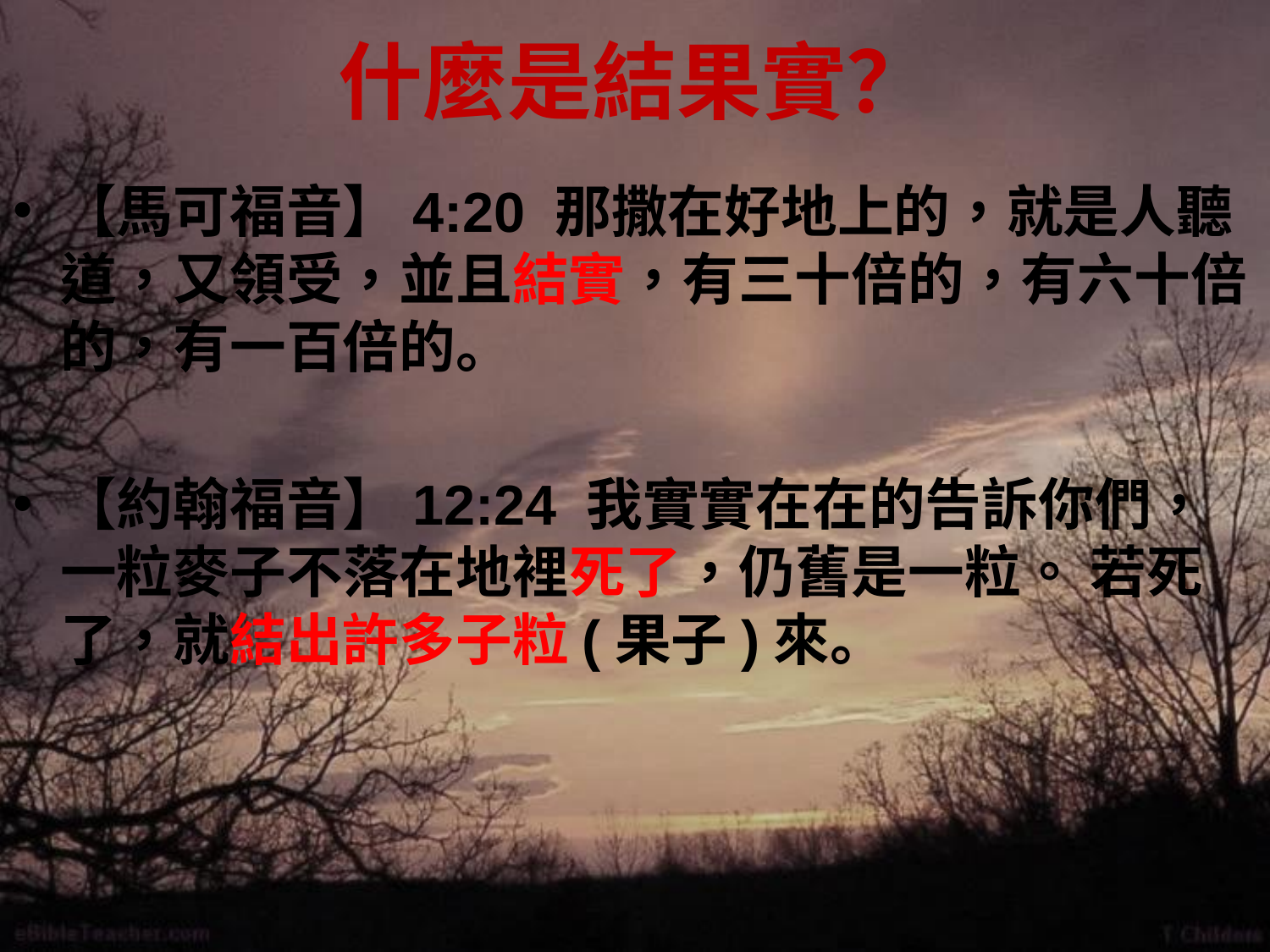

# 什麼是結果實？
【馬可福音】4:20 那撒在好地上的，就是人聽道，又領受，並且結實，有三十倍的，有六十倍的，有一百倍的。

【約翰福音】12:24 我實實在在的告訴你們，一粒麥子不落在地裡死了，仍舊是一粒。 若死了，就結出許多子粒(果子)來。